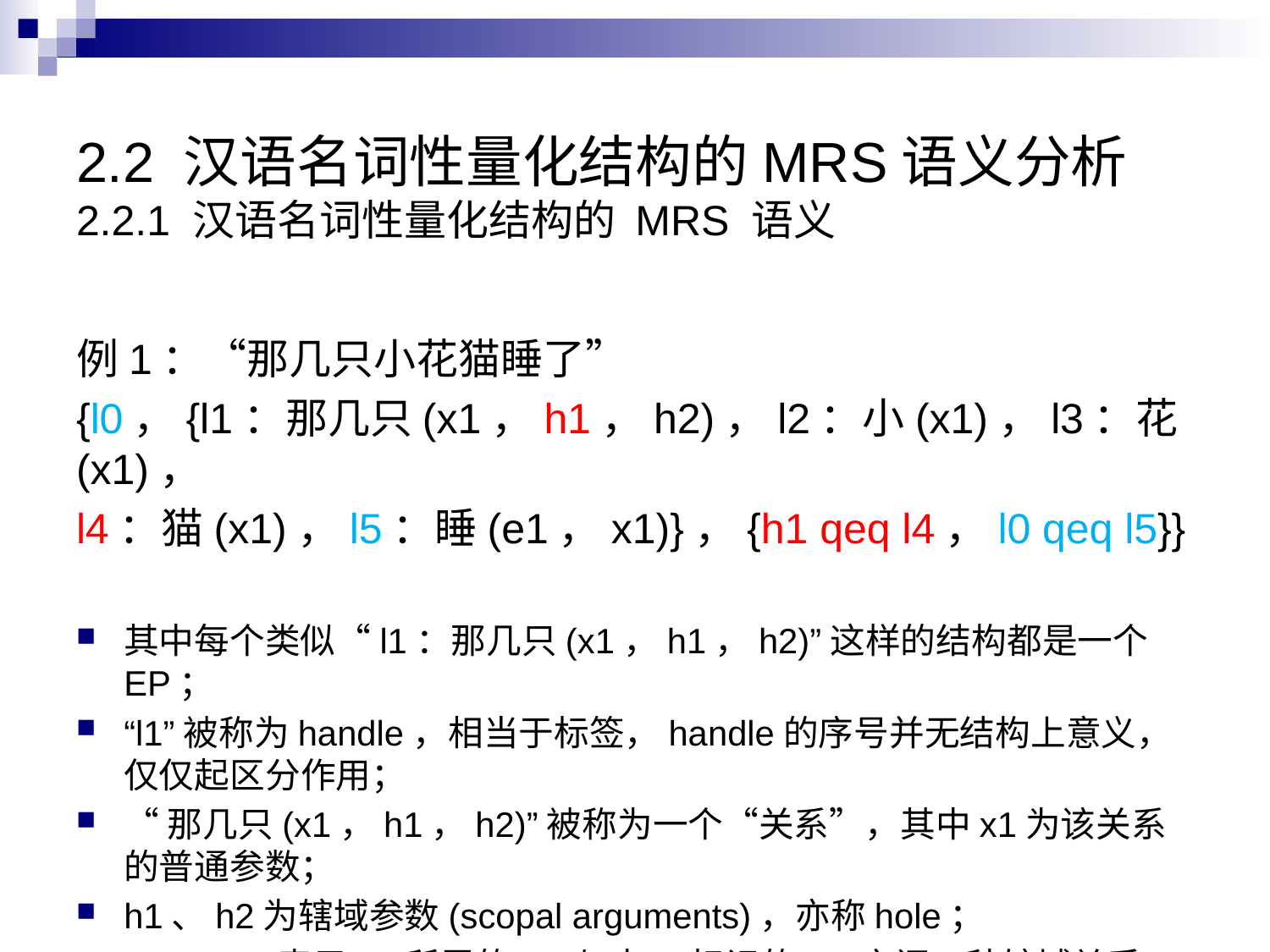

# 2.2 汉语名词性量化结构的MRS语义分析 2.2.1 汉语名词性量化结构的 MRS 语义
例1：“那几只小花猫睡了”
{l0，{l1：那几只(x1，h1，h2)，l2：小(x1)，l3：花(x1)，
l4：猫(x1)，l5：睡(e1，x1)}，{h1 qeq l4，l0 qeq l5}}

其中每个类似“l1：那几只(x1，h1，h2)”这样的结构都是一个EP；
“l1”被称为handle，相当于标签，handle的序号并无结构上意义，仅仅起区分作用；
“那几只(x1，h1，h2)”被称为一个“关系”，其中x1为该关系的普通参数；
h1、h2为辖域参数(scopal arguments)，亦称hole；
h1 qeq l4表示h1所属的EP与由l4标记的EP之间一种辖域关系。